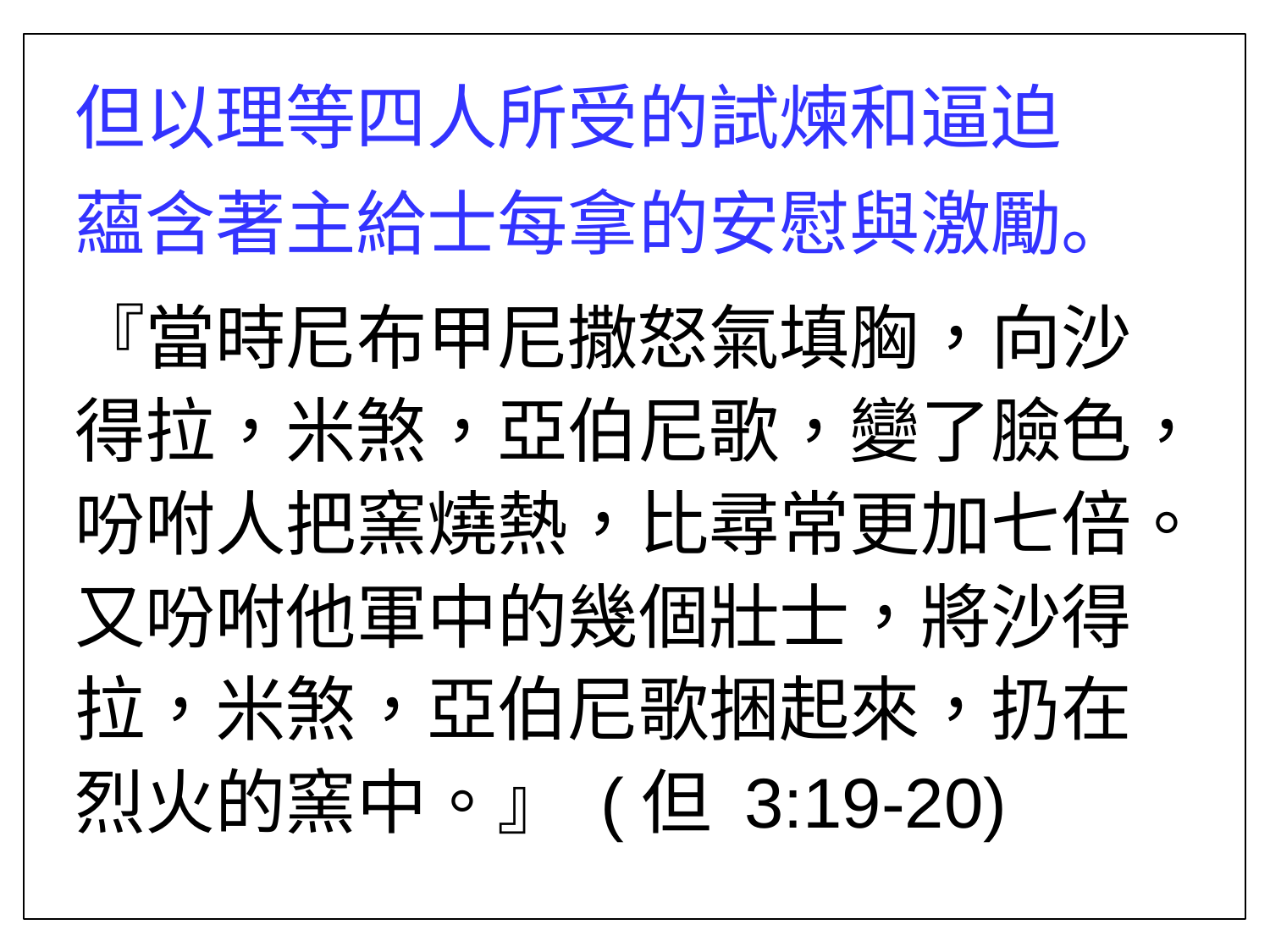

但以理等四人所受的試煉和逼迫
蘊含著主給士每拿的安慰與激勵。
『當時尼布甲尼撒怒氣填胸，向沙得拉，米煞，亞伯尼歌，變了臉色，吩咐人把窯燒熱，比尋常更加七倍。又吩咐他軍中的幾個壯士，將沙得拉，米煞，亞伯尼歌捆起來，扔在烈火的窯中。』 (但 3:19-20)